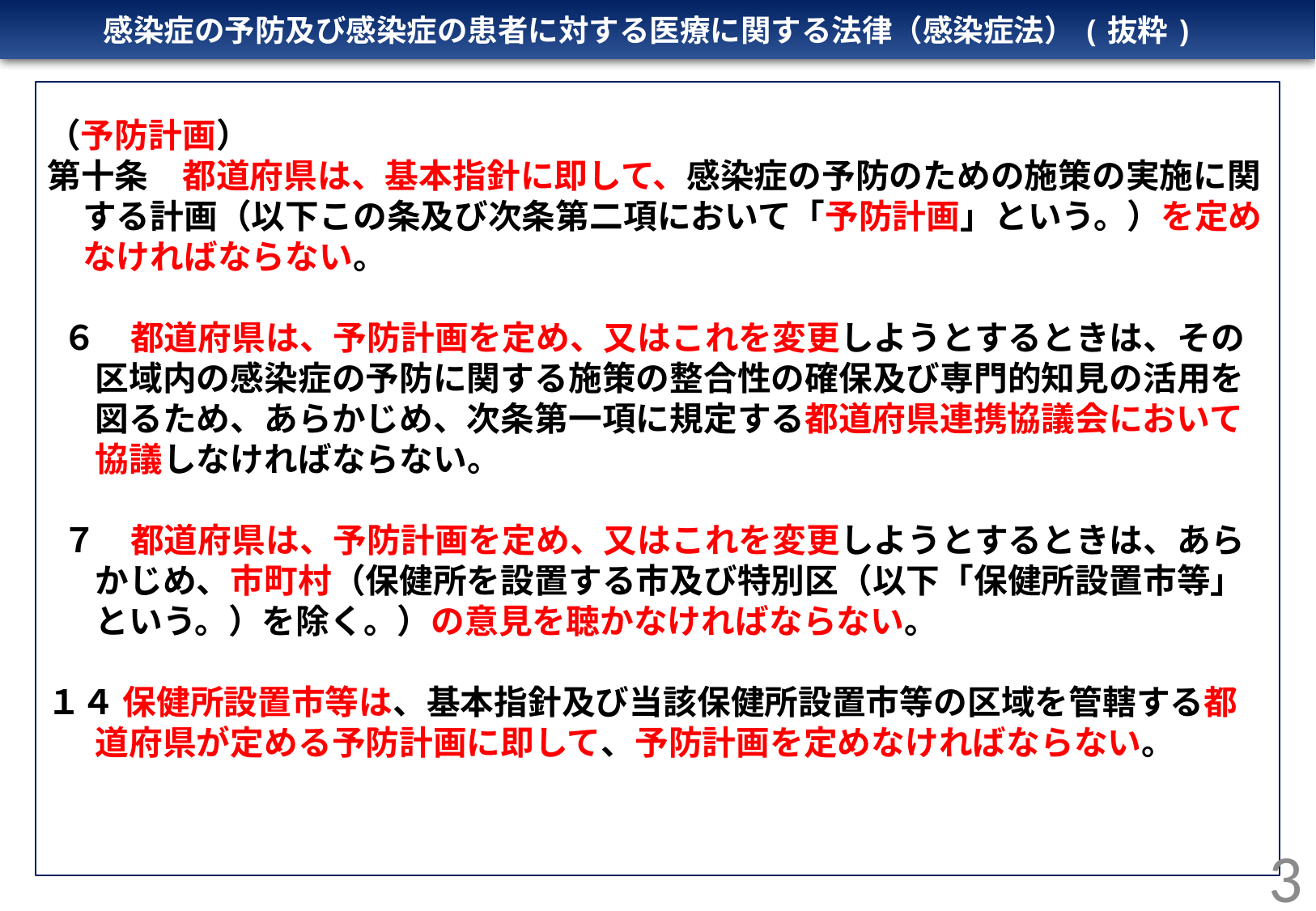

感染症の予防及び感染症の患者に対する医療に関する法律（感染症法）(抜粋)
（予防計画）
第十条　都道府県は、基本指針に即して、感染症の予防のための施策の実施に関する計画（以下この条及び次条第二項において「予防計画」という。）を定めなければならない。

 ６　都道府県は、予防計画を定め、又はこれを変更しようとするときは、その区域内の感染症の予防に関する施策の整合性の確保及び専門的知見の活用を図るため、あらかじめ、次条第一項に規定する都道府県連携協議会において協議しなければならない。

 ７　都道府県は、予防計画を定め、又はこれを変更しようとするときは、あらかじめ、市町村（保健所を設置する市及び特別区（以下「保健所設置市等」という。）を除く。）の意見を聴かなければならない。

１４ 保健所設置市等は、基本指針及び当該保健所設置市等の区域を管轄する都道府県が定める予防計画に即して、予防計画を定めなければならない。

3